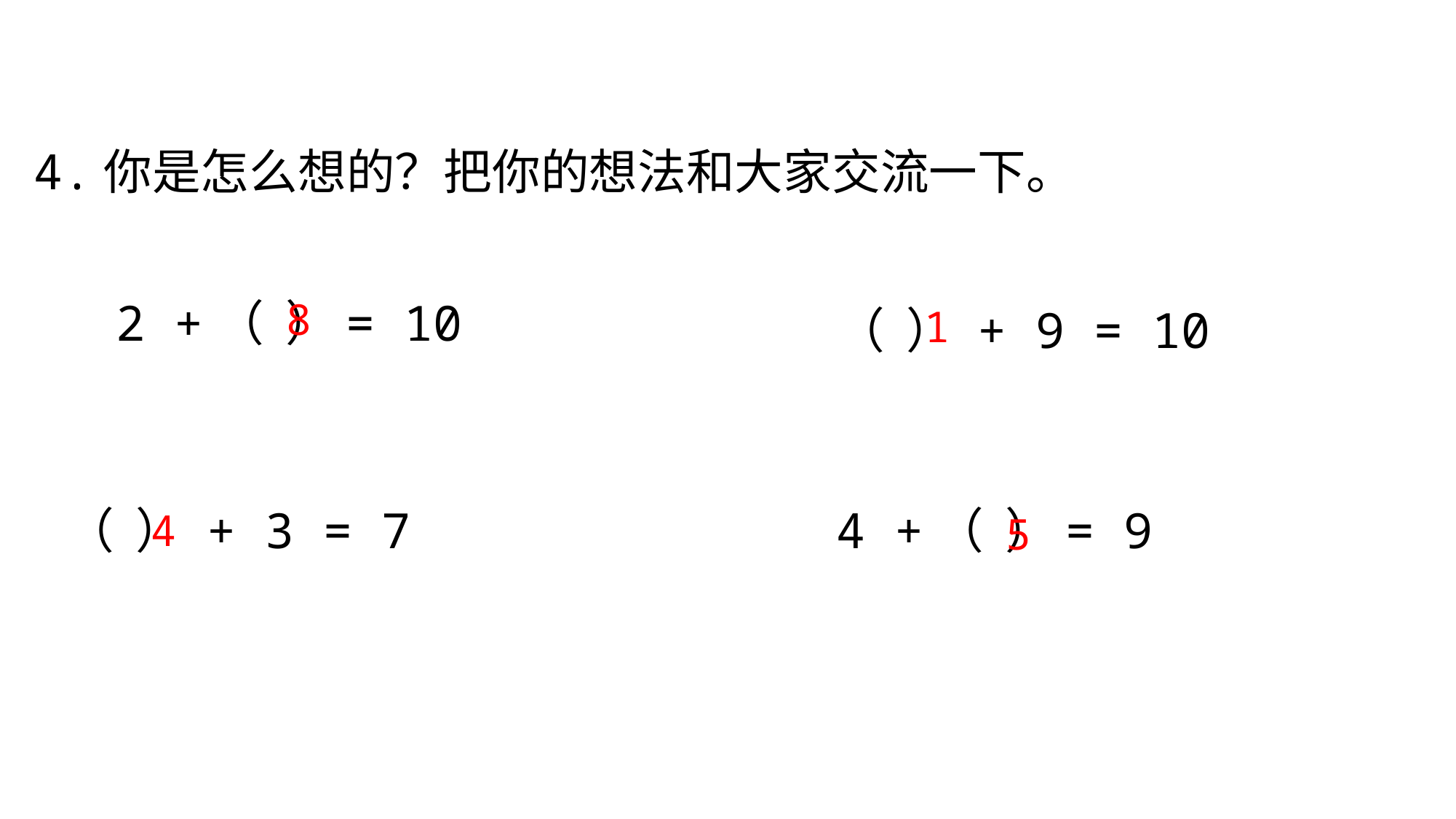

4.你是怎么想的？把你的想法和大家交流一下。
2 +（  ）= 10
8
（  ） + 9 = 10
1
（  ） + 3 = 7
4 +（  ）= 9
4
5